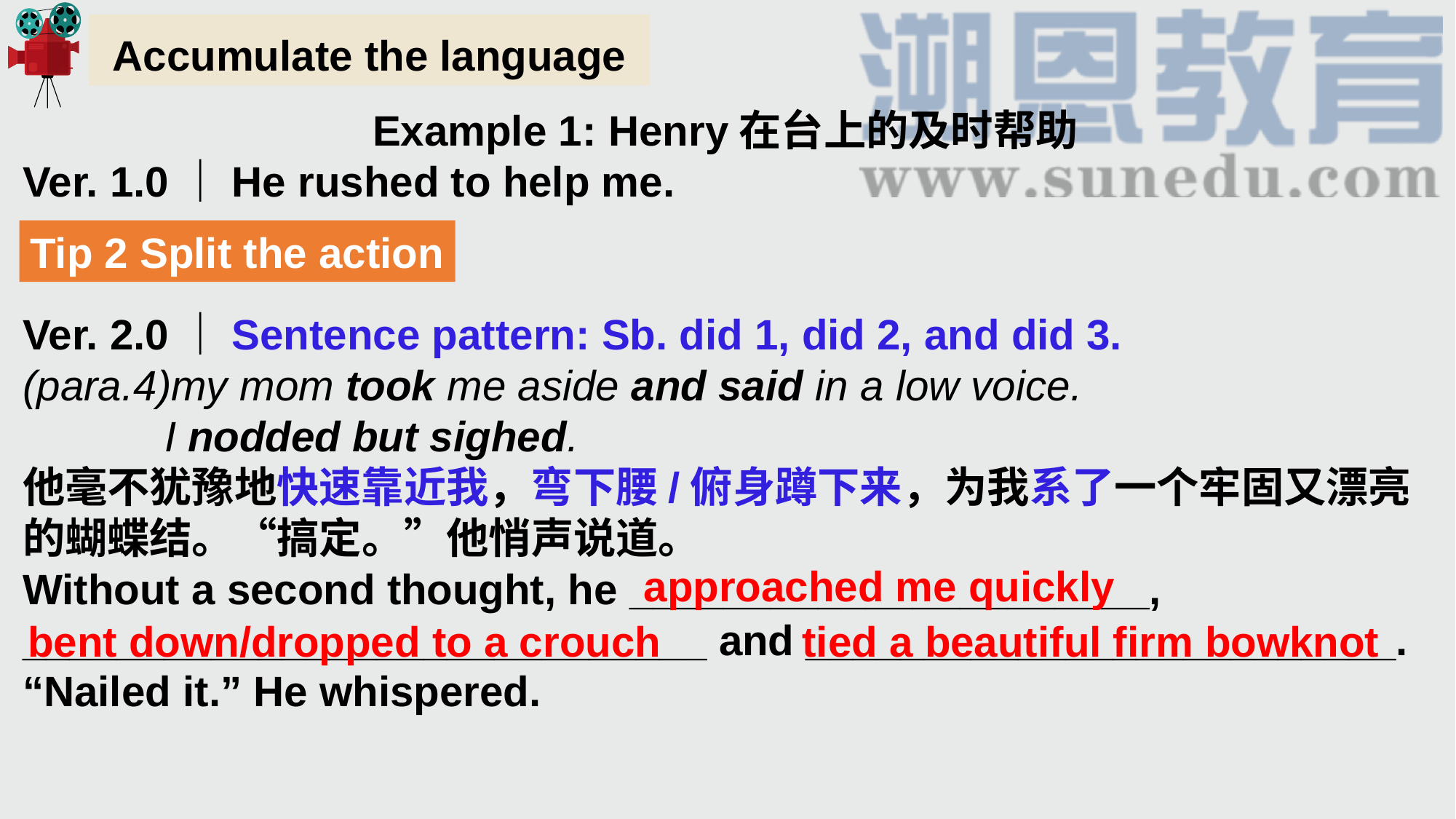

Accumulate the language
Example 1: Henry在台上的及时帮助
Ver. 1.0｜He rushed to help me.

Ver. 2.0｜Sentence pattern: Sb. did 1, did 2, and did 3.
(para.4)my mom took me aside and said in a low voice.
            I nodded but sighed.
他毫不犹豫地快速靠近我，弯下腰/俯身蹲下来，为我系了一个牢固又漂亮的蝴蝶结。“搞定。”他悄声说道。
Without a second thought, he ______________________, _____________________________ and _________________________. “Nailed it.” He whispered.

Tip 2 Split the action
approached me quickly
bent down/dropped to a crouch
tied a beautiful firm bowknot